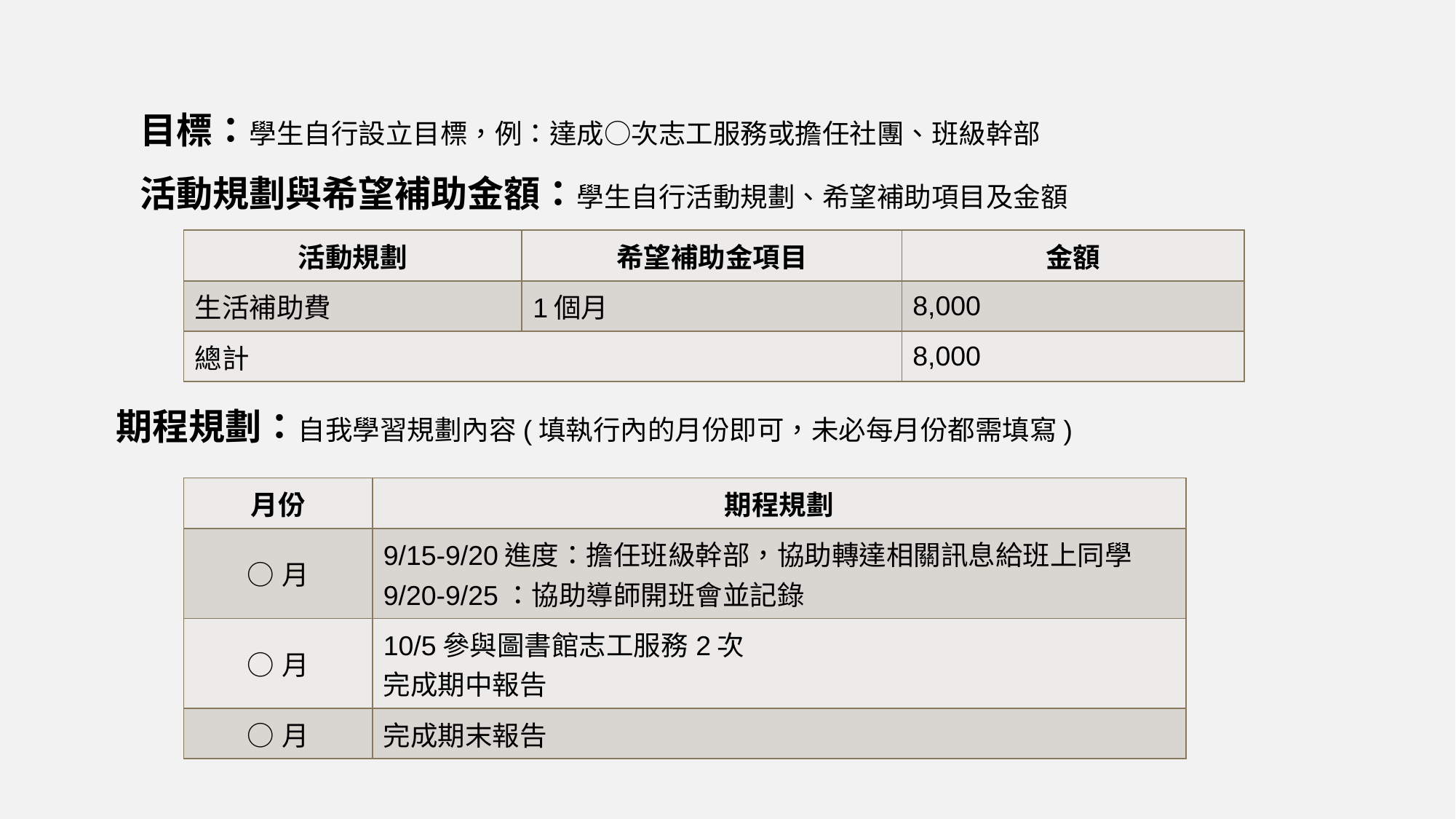

目標：學生自行設立目標，例：達成○次志工服務或擔任社團、班級幹部
活動規劃與希望補助金額：學生自行活動規劃、希望補助項目及金額
| 活動規劃 | 希望補助金項目 | 金額 |
| --- | --- | --- |
| 生活補助費 | 1個月 | 8,000 |
| 總計 |  | 8,000 |
期程規劃：自我學習規劃內容(填執行內的月份即可，未必每月份都需填寫)
| 月份 | 期程規劃 |
| --- | --- |
| ○月 | 9/15-9/20進度：擔任班級幹部，協助轉達相關訊息給班上同學 9/20-9/25：協助導師開班會並記錄 |
| ○月 | 10/5參與圖書館志工服務2次 完成期中報告 |
| ○月 | 完成期末報告 |